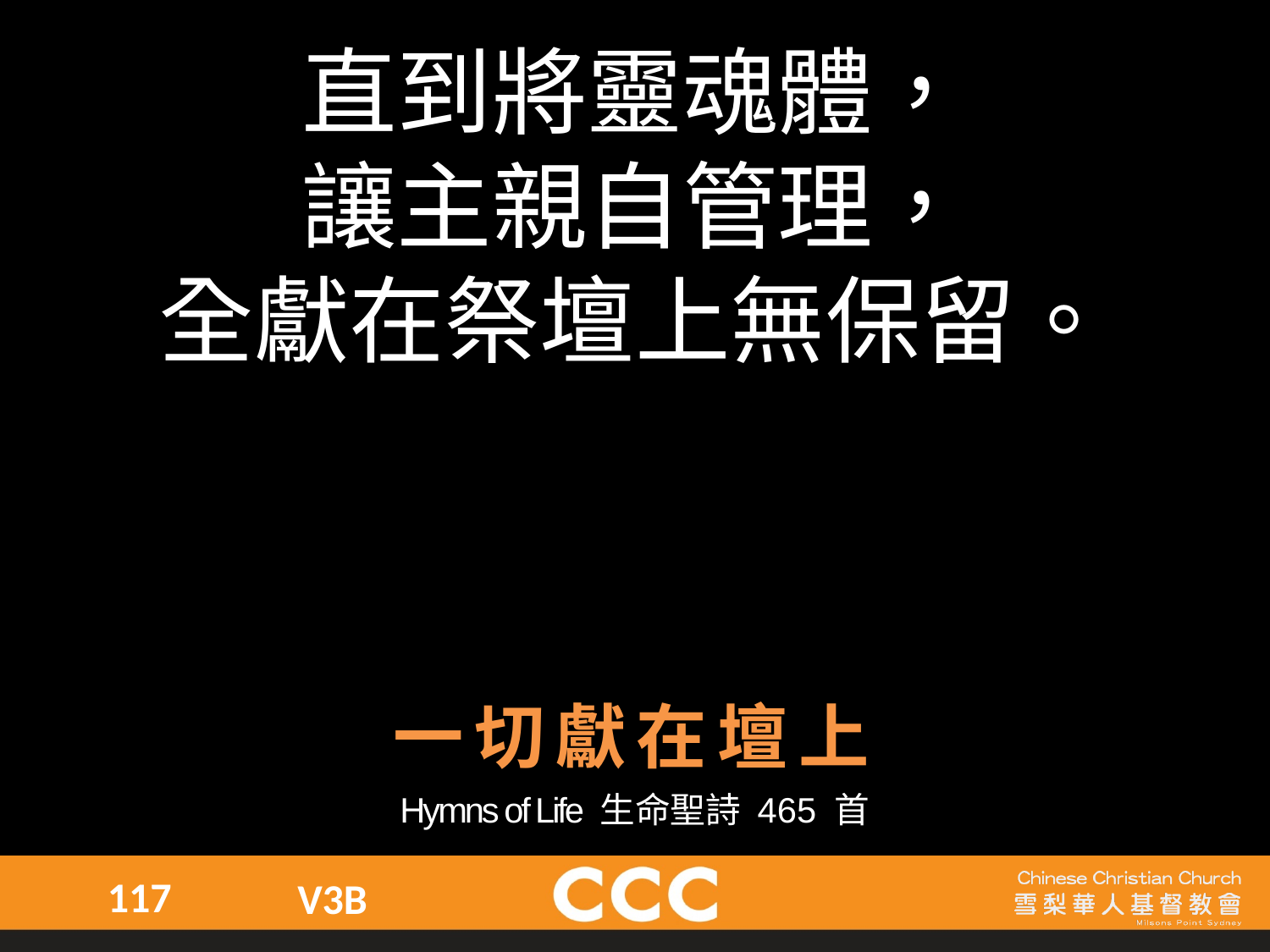

直到將靈魂體，
讓主親自管理，
全獻在祭壇上無保留。
一切獻在壇上
Hymns of Life 生命聖詩 465 首
117
V3B